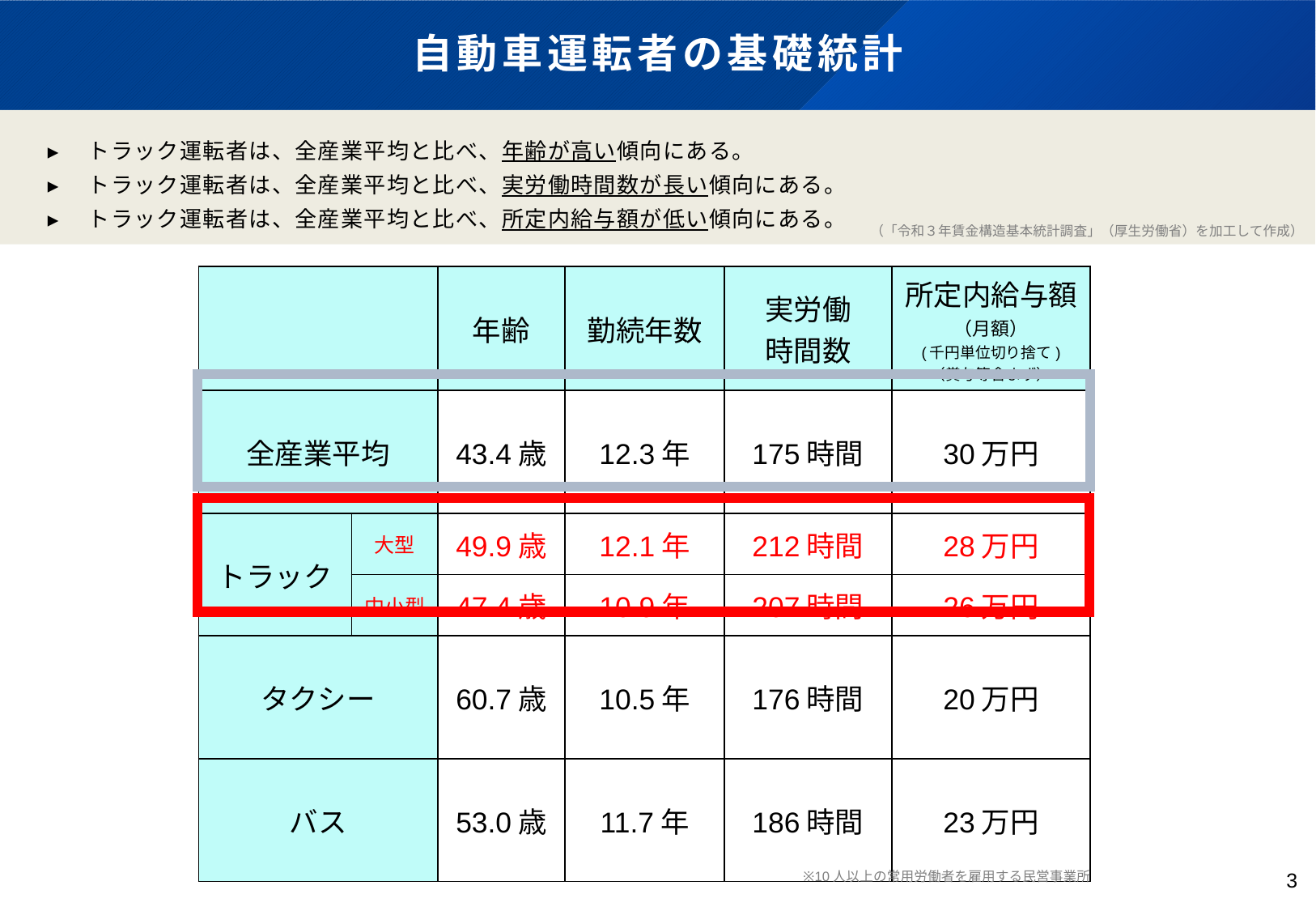

# 自動車運転者の基礎統計
▸　トラック運転者は、全産業平均と比べ、年齢が高い傾向にある。
▸　トラック運転者は、全産業平均と比べ、実労働時間数が長い傾向にある。
▸　トラック運転者は、全産業平均と比べ、所定内給与額が低い傾向にある。
（「令和３年賃金構造基本統計調査」（厚生労働省）を加工して作成）
|  |  | 年齢 | 勤続年数 | 実労働 時間数 | 所定内給与額（月額） (千円単位切り捨て) （賞与等含まず） |
| --- | --- | --- | --- | --- | --- |
| 全産業平均 |  | 43.4歳 | 12.3年 | 175時間 | 30万円 |
| トラック | 大型 | 49.9歳 | 12.1年 | 212時間 | 28万円 |
|  | 中小型 | 47.4歳 | 10.9年 | 207時間 | 26万円 |
| タクシー |  | 60.7歳 | 10.5年 | 176時間 | 20万円 |
| バス |  | 53.0歳 | 11.7年 | 186時間 | 23万円 |

※10人以上の常用労働者を雇用する民営事業所
3